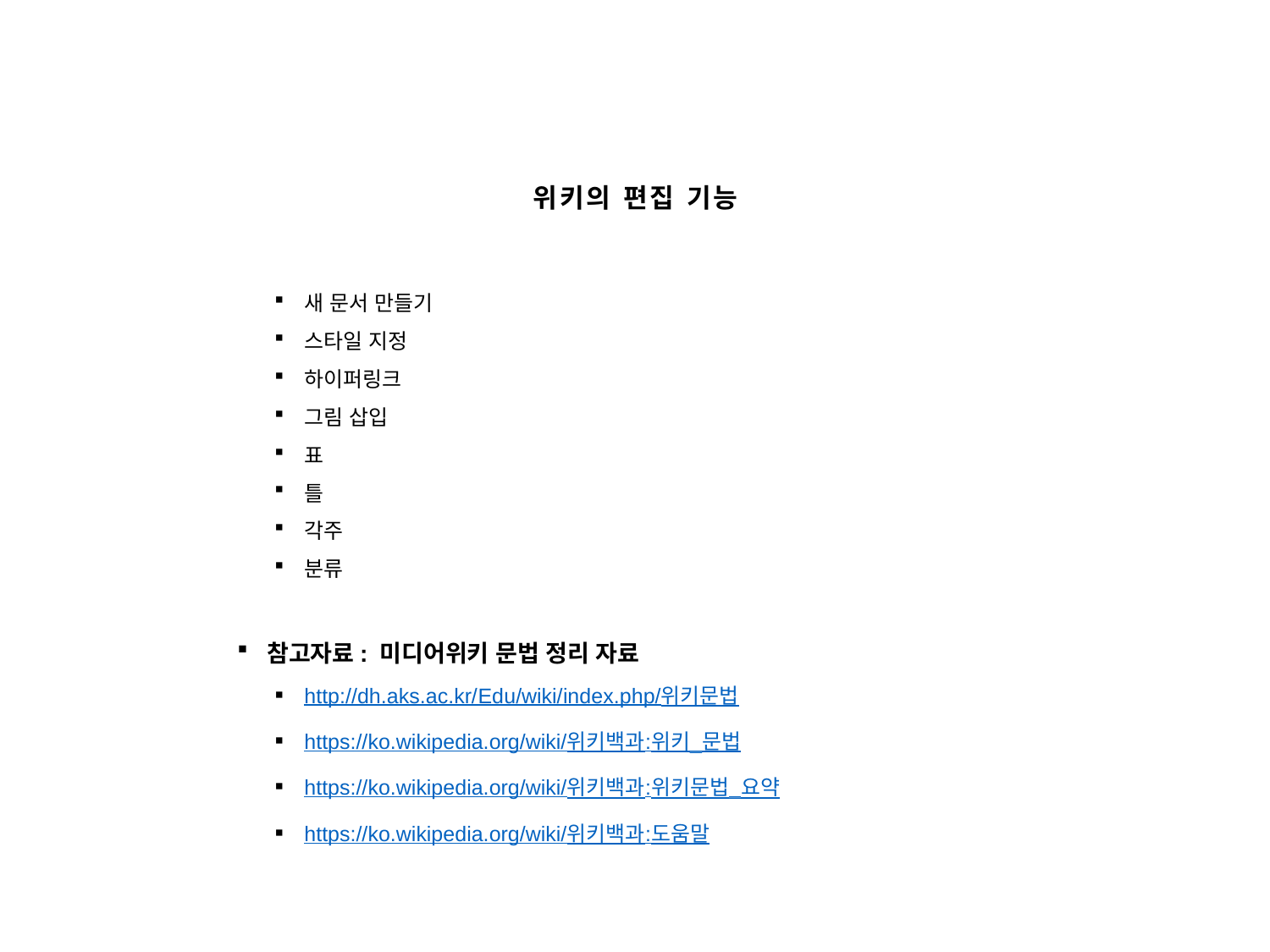

# 위키의 편집 기능
새 문서 만들기
스타일 지정
하이퍼링크
그림 삽입
표
틀
각주
분류

참고자료: 미디어위키 문법 정리 자료
http://dh.aks.ac.kr/Edu/wiki/index.php/위키문법
https://ko.wikipedia.org/wiki/위키백과:위키_문법
https://ko.wikipedia.org/wiki/위키백과:위키문법_요약
https://ko.wikipedia.org/wiki/위키백과:도움말